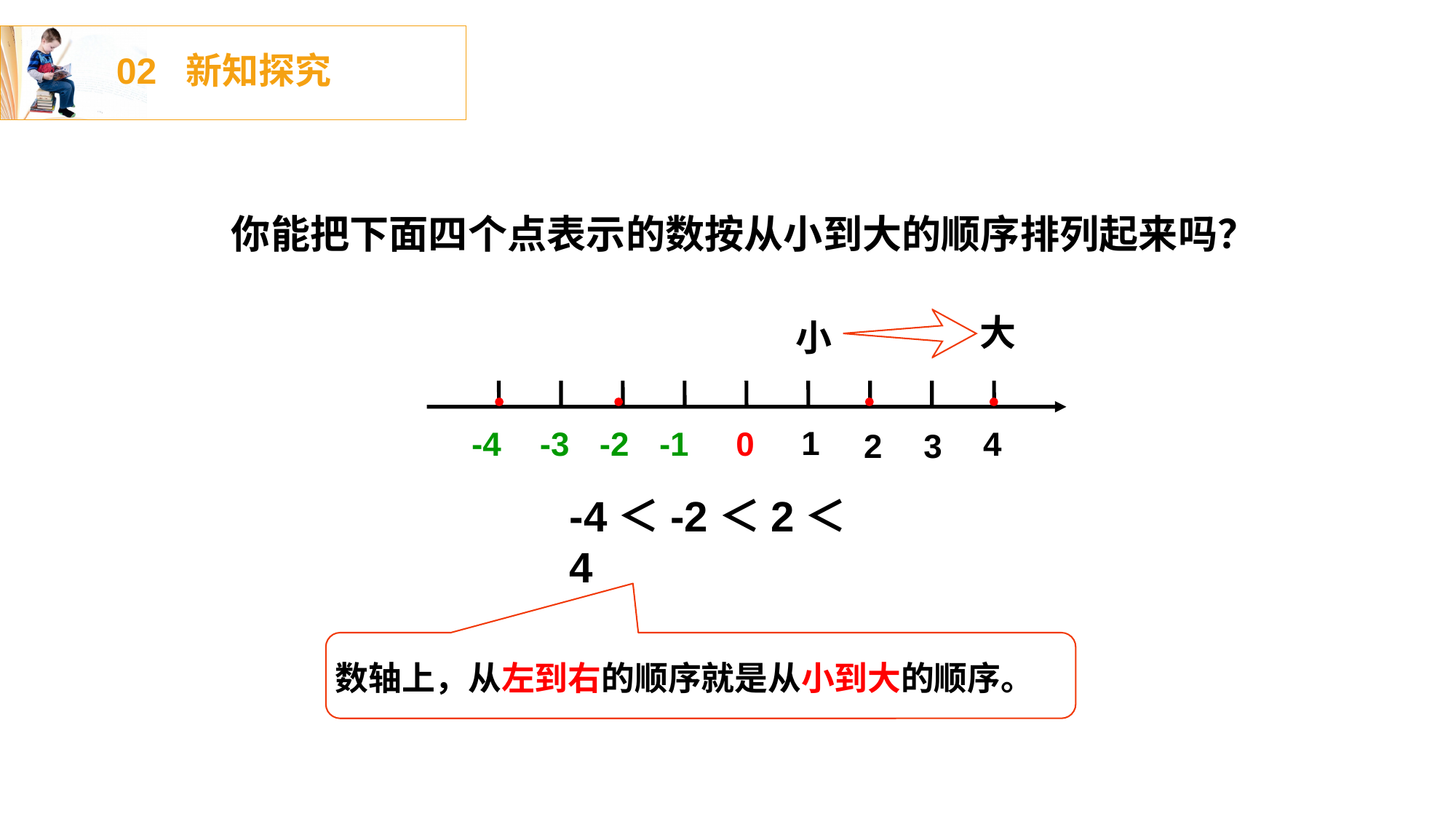

02  新知探究
你能把下面四个点表示的数按从小到大的顺序排列起来吗？
大
小

1
-4

-3
-2

-1
0

4

2
3
-4＜-2＜2＜4

数轴上，从左到右的顺序就是从小到大的顺序。